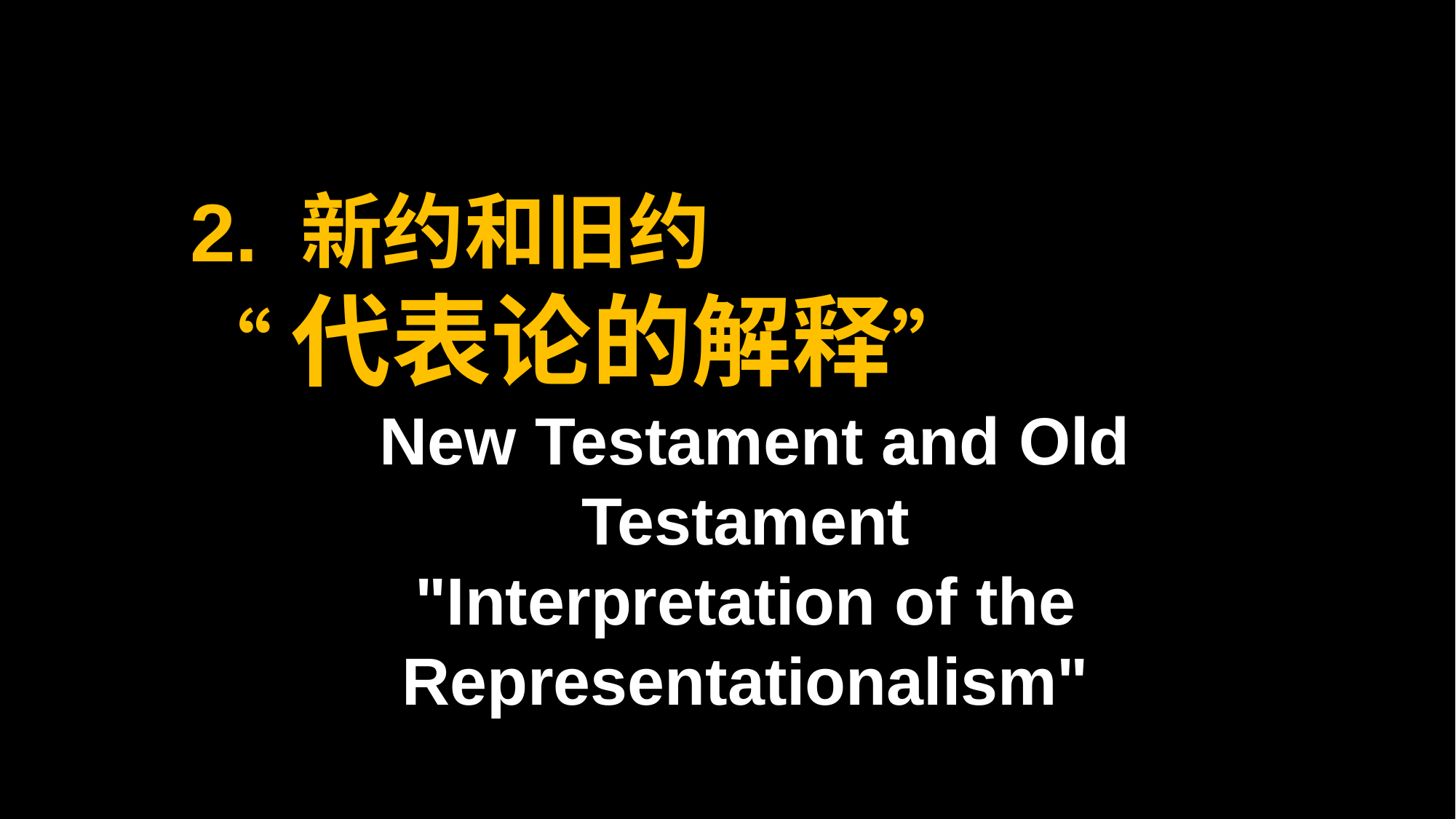

2. 新约和旧约
“代表论的解释”
 New Testament and Old Testament
"Interpretation of the Representationalism"